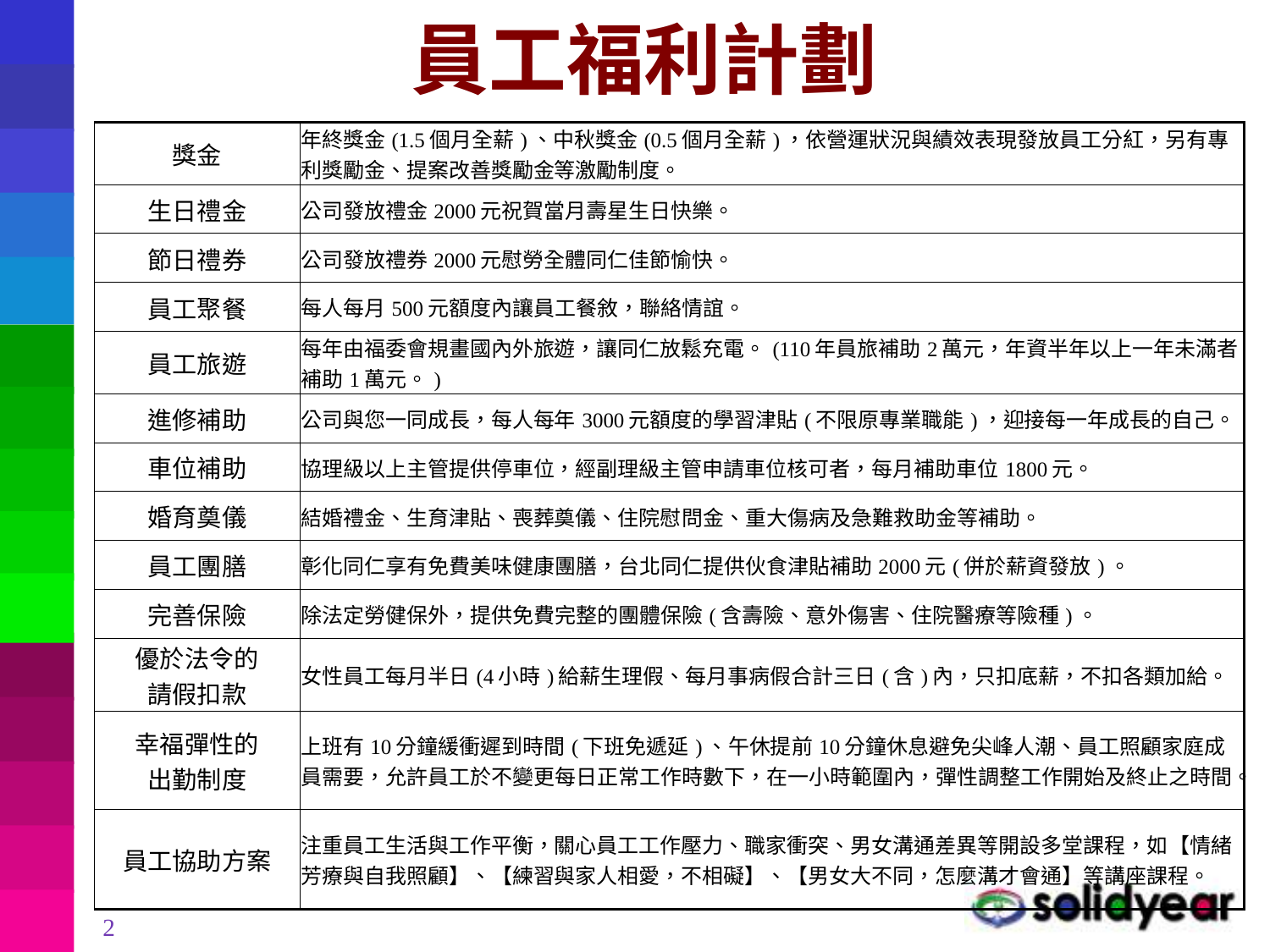

# 員工福利計劃
| 獎金 | 年終獎金(1.5個月全薪)、中秋獎金(0.5個月全薪)，依營運狀況與績效表現發放員工分紅，另有專利獎勵金、提案改善獎勵金等激勵制度。 |
| --- | --- |
| 生日禮金 | 公司發放禮金2000元祝賀當月壽星生日快樂。 |
| 節日禮券 | 公司發放禮券2000元慰勞全體同仁佳節愉快。 |
| 員工聚餐 | 每人每月500元額度內讓員工餐敘，聯絡情誼。 |
| 員工旅遊 | 每年由福委會規畫國內外旅遊，讓同仁放鬆充電。(110年員旅補助2萬元，年資半年以上一年未滿者補助1萬元。) |
| 進修補助 | 公司與您一同成長，每人每年3000元額度的學習津貼(不限原專業職能)，迎接每一年成長的自己。 |
| 車位補助 | 協理級以上主管提供停車位，經副理級主管申請車位核可者，每月補助車位1800元。 |
| 婚育奠儀 | 結婚禮金、生育津貼、喪葬奠儀、住院慰問金、重大傷病及急難救助金等補助。 |
| 員工團膳 | 彰化同仁享有免費美味健康團膳，台北同仁提供伙食津貼補助2000元(併於薪資發放)。 |
| 完善保險 | 除法定勞健保外，提供免費完整的團體保險(含壽險、意外傷害、住院醫療等險種)。 |
| 優於法令的 請假扣款 | 女性員工每月半日(4小時)給薪生理假、每月事病假合計三日(含)內，只扣底薪，不扣各類加給。 |
| 幸福彈性的 出勤制度 | 上班有10分鐘緩衝遲到時間(下班免遞延)、午休提前10分鐘休息避免尖峰人潮、員工照顧家庭成員需要，允許員工於不變更每日正常工作時數下，在一小時範圍內，彈性調整工作開始及終止之時間。 |
| 員工協助方案 | 注重員工生活與工作平衡，關心員工工作壓力、職家衝突、男女溝通差異等開設多堂課程，如【情緒芳療與自我照顧】、【練習與家人相愛，不相礙】、【男女大不同，怎麼溝才會通】等講座課程。 |